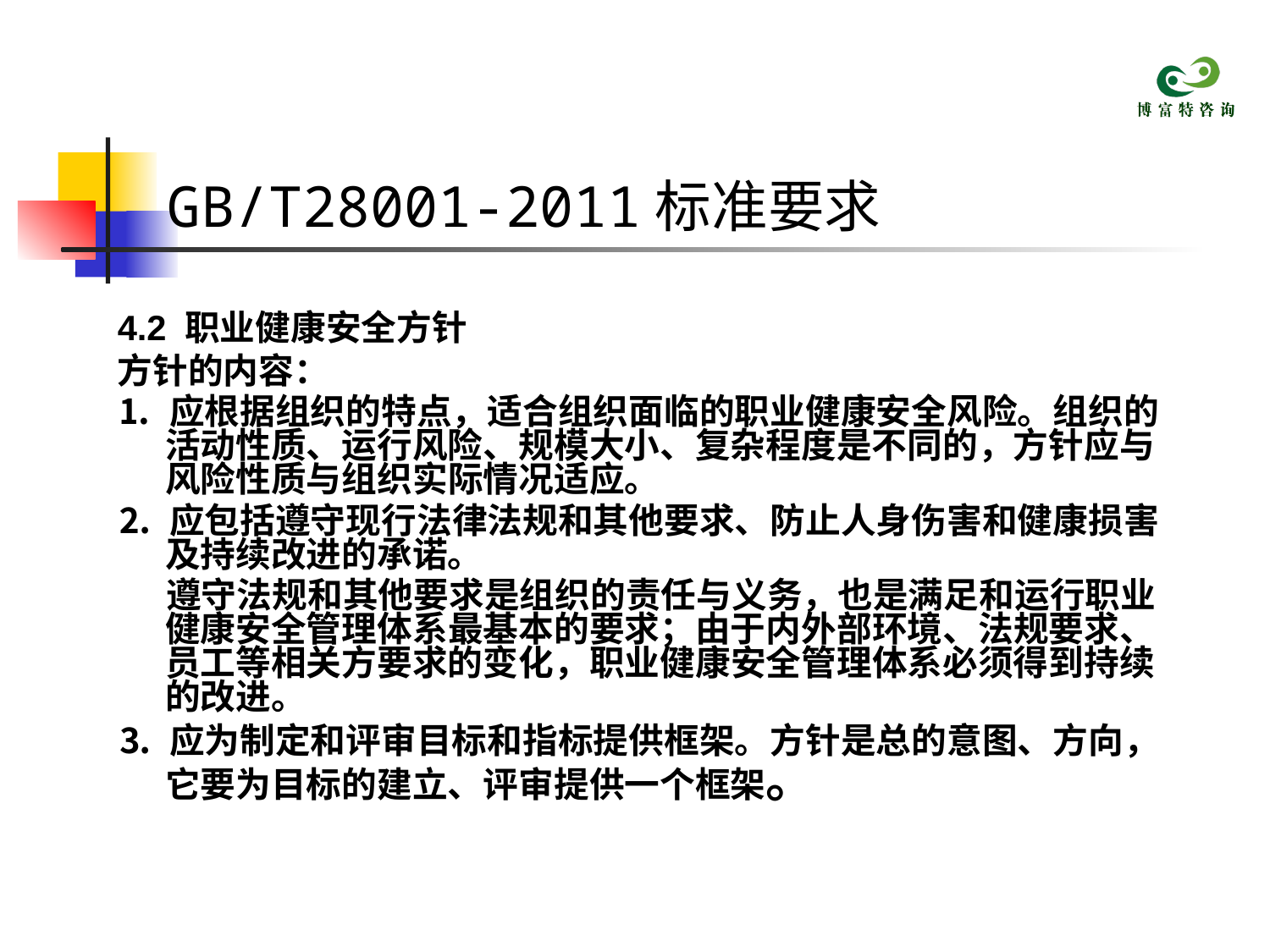

# GB/T28001-2011标准要求
4.2 职业健康安全方针
方针的内容：
⒈ 应根据组织的特点，适合组织面临的职业健康安全风险。组织的活动性质、运行风险、规模大小、复杂程度是不同的，方针应与风险性质与组织实际情况适应。
⒉ 应包括遵守现行法律法规和其他要求、防止人身伤害和健康损害及持续改进的承诺。
     遵守法规和其他要求是组织的责任与义务，也是满足和运行职业健康安全管理体系最基本的要求；由于内外部环境、法规要求、员工等相关方要求的变化，职业健康安全管理体系必须得到持续的改进。
⒊ 应为制定和评审目标和指标提供框架。方针是总的意图、方向，它要为目标的建立、评审提供一个框架。

23